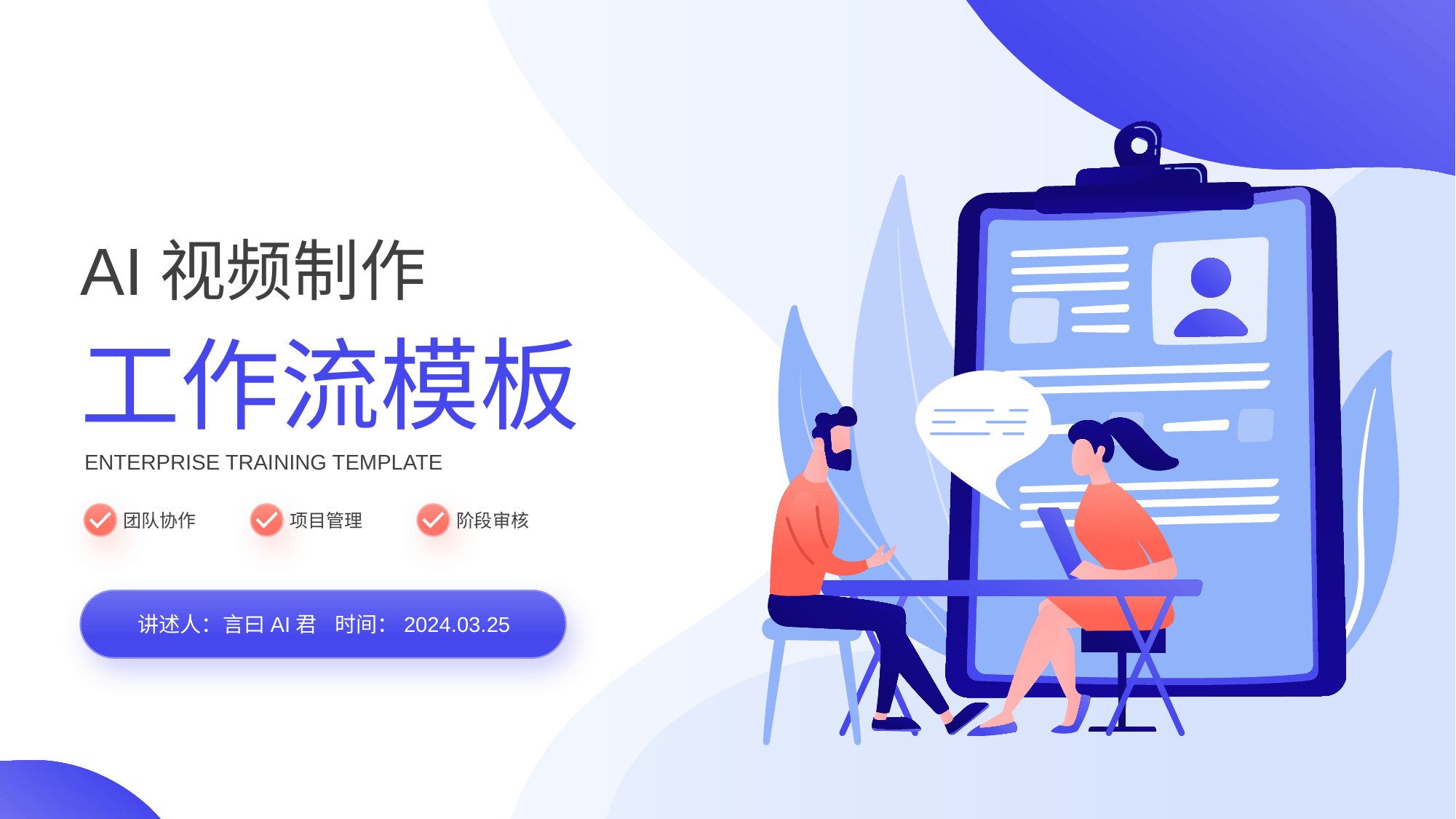

AI视频制作
工作流模板
ENTERPRISE TRAINING TEMPLATE
团队协作

项目管理

阶段审核

讲述人：言曰AI君
时间：2024.03.25